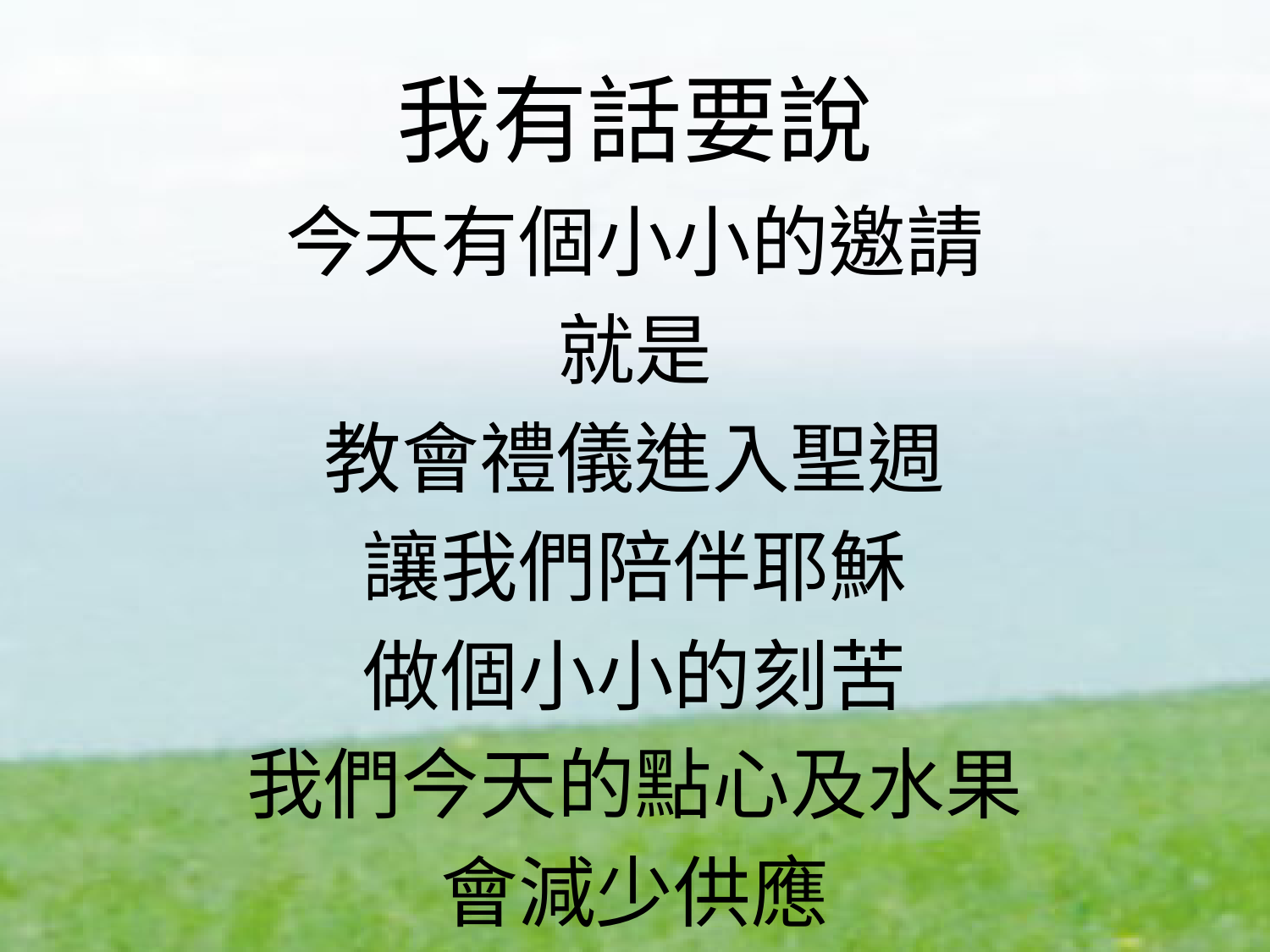

# 我有話要說
今天有個小小的邀請
就是
教會禮儀進入聖週
讓我們陪伴耶穌
做個小小的刻苦
我們今天的點心及水果
會減少供應